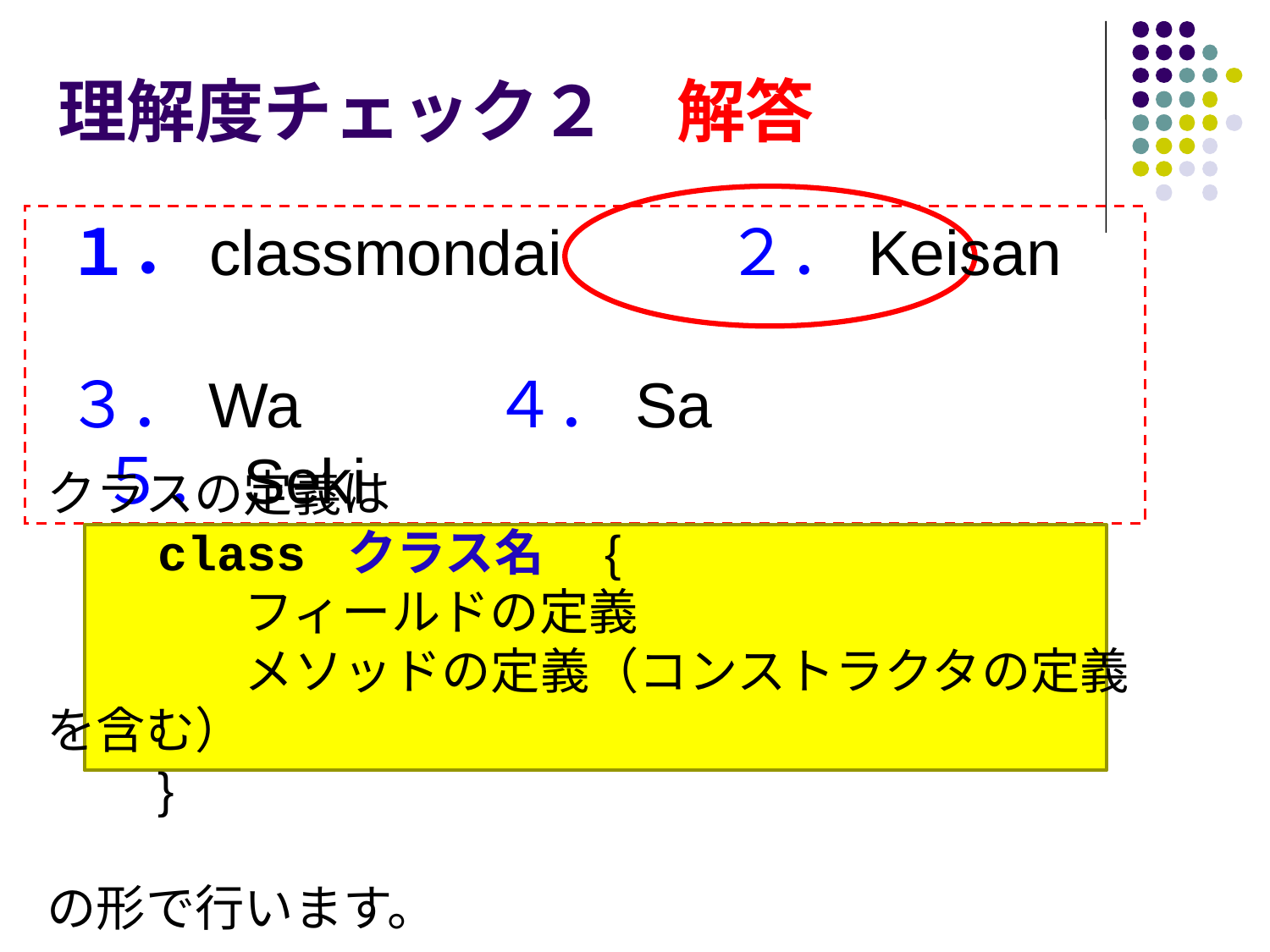

# 理解度チェック２　解答

 １．classmondai    　 ２．Keisan
 ３．Wa          ４．Sa         ５．Seki
クラスの定義は
　　class クラス名　{
　　　　フィールドの定義
　　　　メソッドの定義（コンストラクタの定義を含む）
　　}

の形で行います。